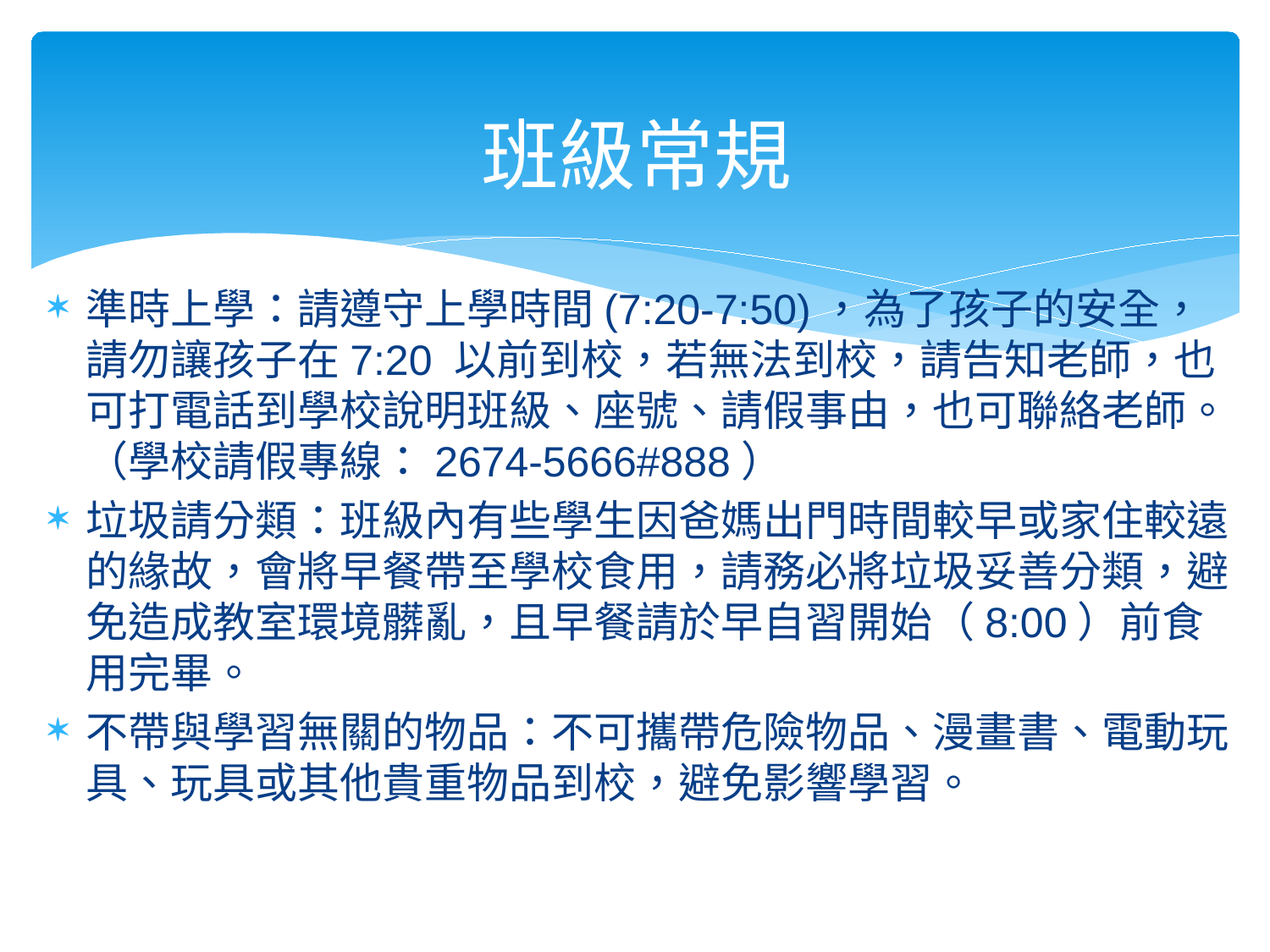

# 班級常規
準時上學：請遵守上學時間(7:20-7:50)，為了孩子的安全，請勿讓孩子在7:20 以前到校，若無法到校，請告知老師，也可打電話到學校說明班級、座號、請假事由，也可聯絡老師。（學校請假專線：2674-5666#888）
垃圾請分類：班級內有些學生因爸媽出門時間較早或家住較遠的緣故，會將早餐帶至學校食用，請務必將垃圾妥善分類，避免造成教室環境髒亂，且早餐請於早自習開始（8:00）前食用完畢。
不帶與學習無關的物品：不可攜帶危險物品、漫畫書、電動玩具、玩具或其他貴重物品到校，避免影響學習。